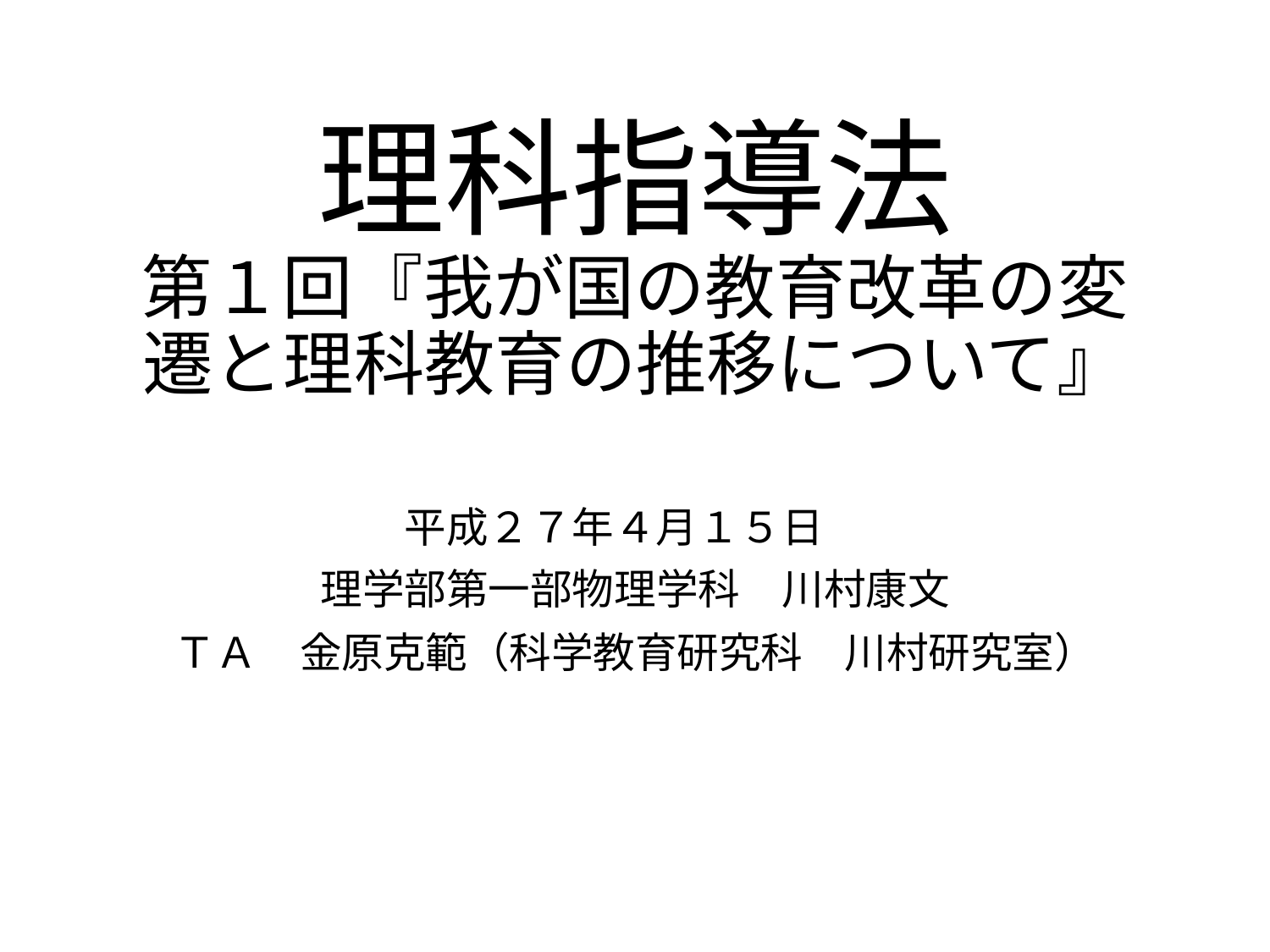

# 理科指導法 第１回『我が国の教育改革の変遷と理科教育の推移について』
平成２７年４月１５日
理学部第一部物理学科　川村康文
ＴＡ　金原克範（科学教育研究科　川村研究室）